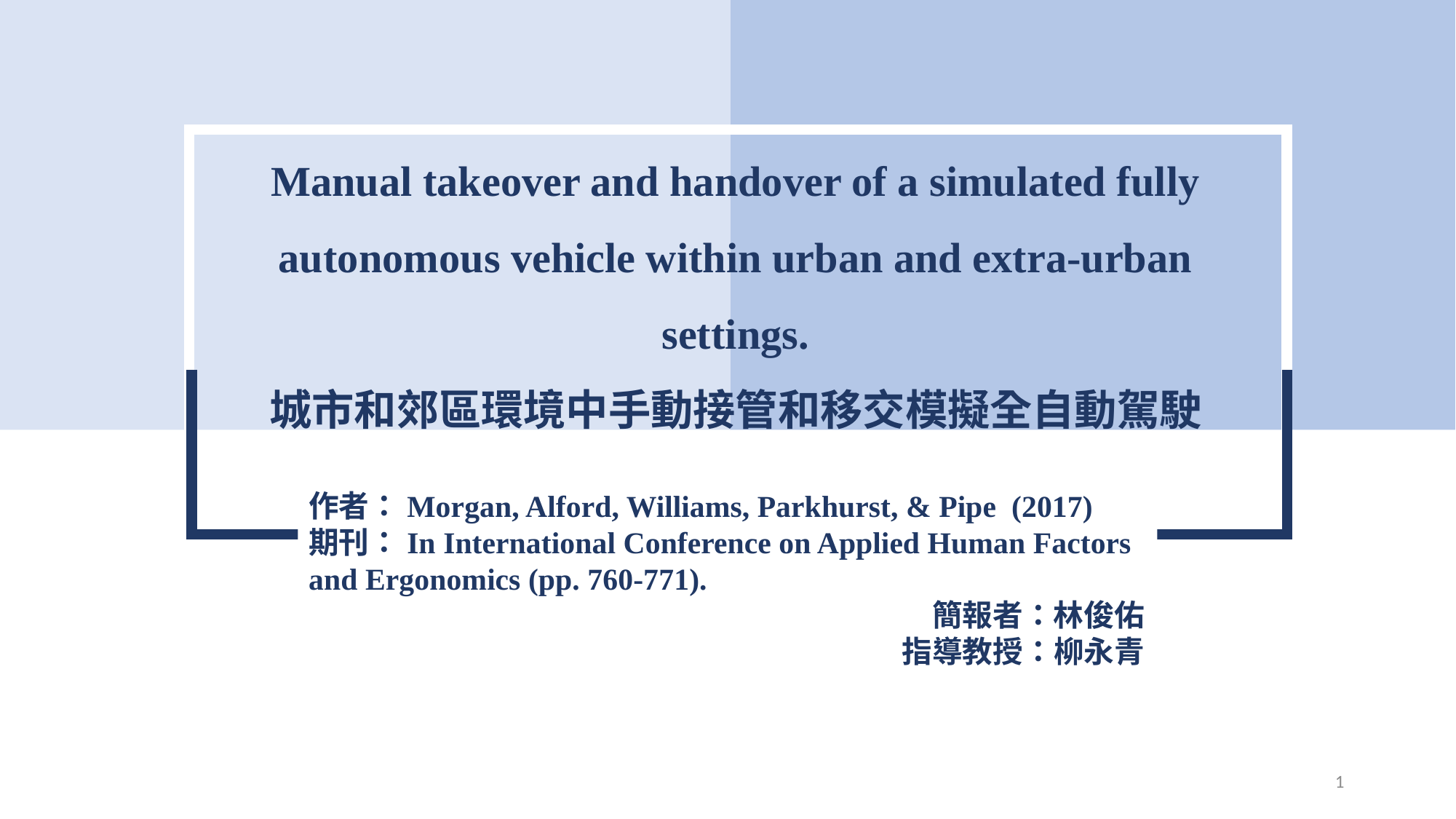

Manual takeover and handover of a simulated fully autonomous vehicle within urban and extra-urban settings.
城市和郊區環境中手動接管和移交模擬全自動駕駛

作者：Morgan, Alford, Williams, Parkhurst, & Pipe  (2017)
期刊：In International Conference on Applied Human Factors and Ergonomics (pp. 760-771).
簡報者：林俊佑
指導教授：柳永青

1